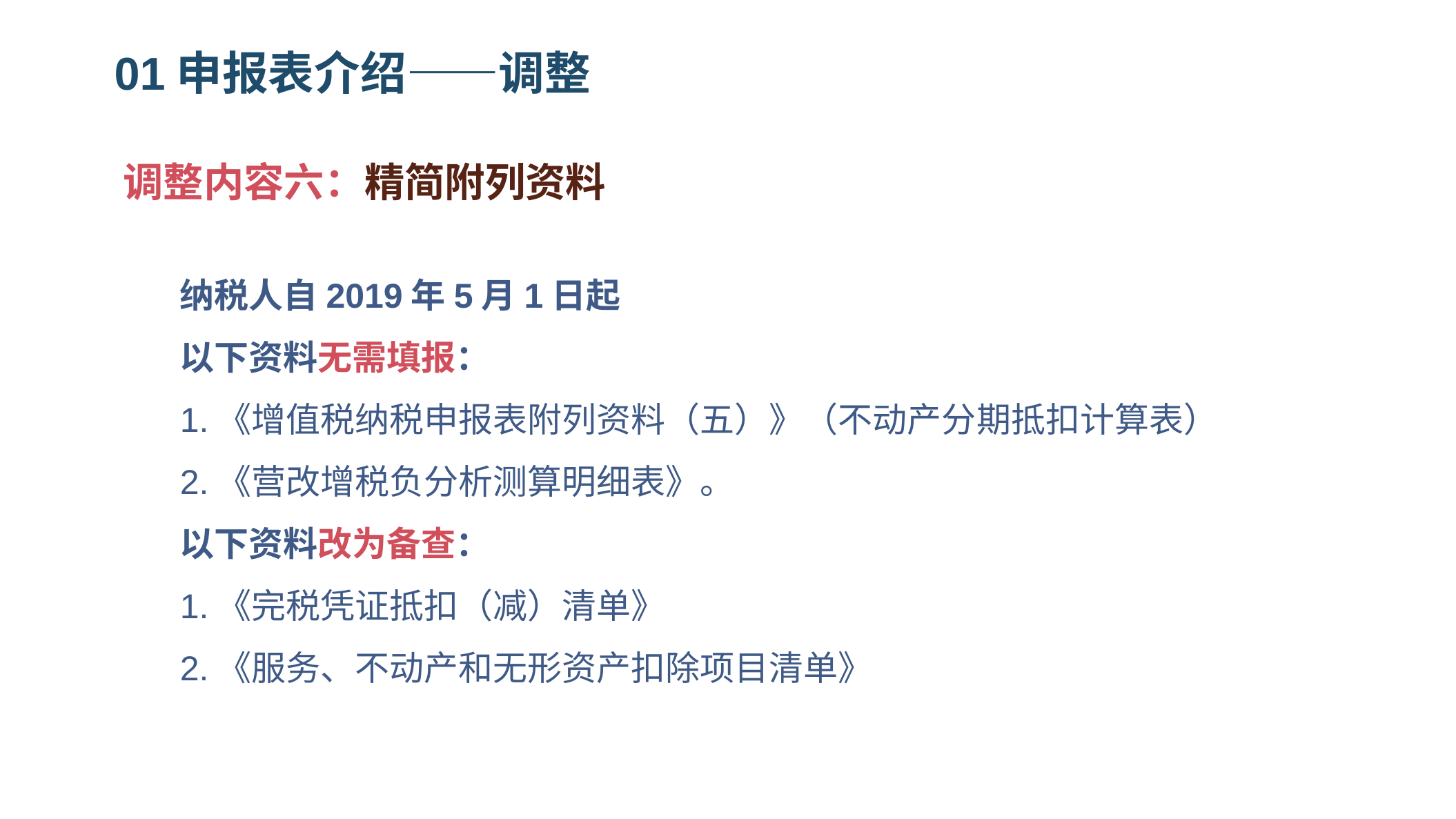

01申报表介绍——调整
调整内容六：精简附列资料
纳税人自2019年5月1日起
以下资料无需填报：
1.《增值税纳税申报表附列资料（五）》（不动产分期抵扣计算表）
2.《营改增税负分析测算明细表》。
以下资料改为备查：
1.《完税凭证抵扣（减）清单》
2.《服务、不动产和无形资产扣除项目清单》